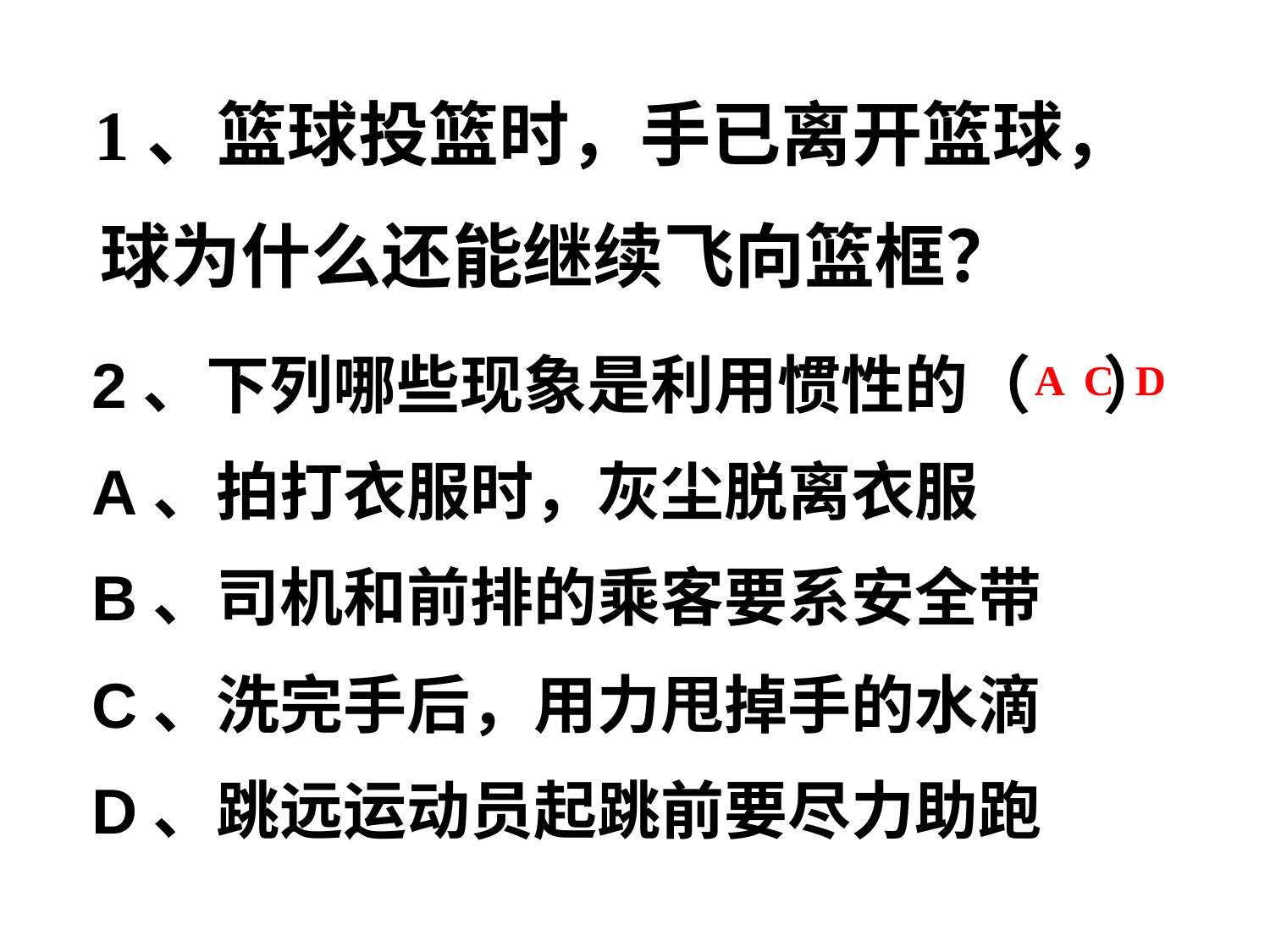

1、篮球投篮时，手已离开篮球，球为什么还能继续飞向篮框？
2、下列哪些现象是利用惯性的（     ）
A、拍打衣服时，灰尘脱离衣服
B、司机和前排的乘客要系安全带
C、洗完手后，用力甩掉手的水滴
D、跳远运动员起跳前要尽力助跑
A  C  D